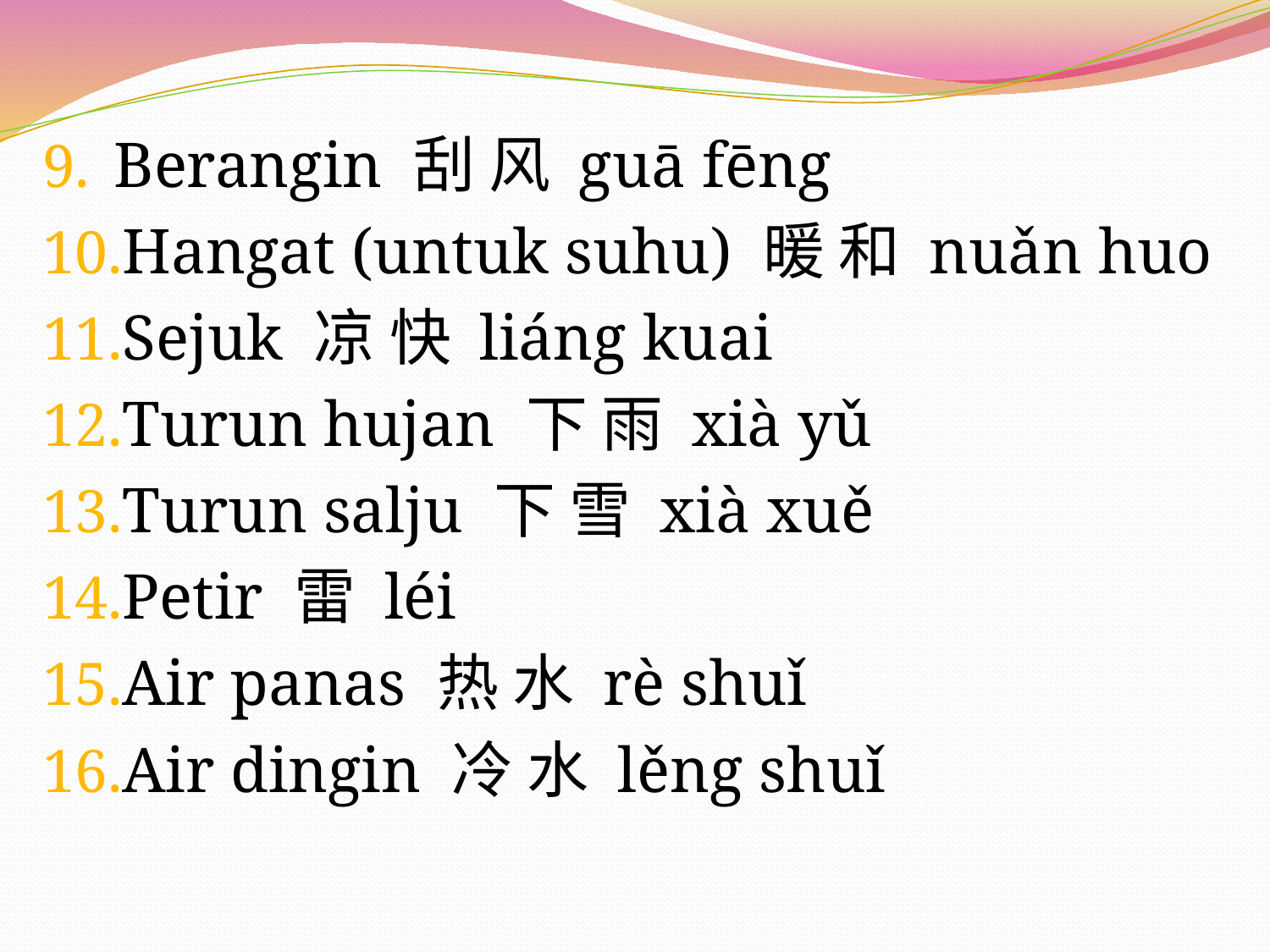

Berangin 刮 风 guā fēng
Hangat (untuk suhu) 暖 和 nuǎn huo
Sejuk 凉 快 liáng kuai
Turun hujan 下 雨 xià yǔ
Turun salju 下 雪 xià xuě
Petir 雷 léi
Air panas 热 水 rè shuǐ
Air dingin 冷 水 lěng shuǐ